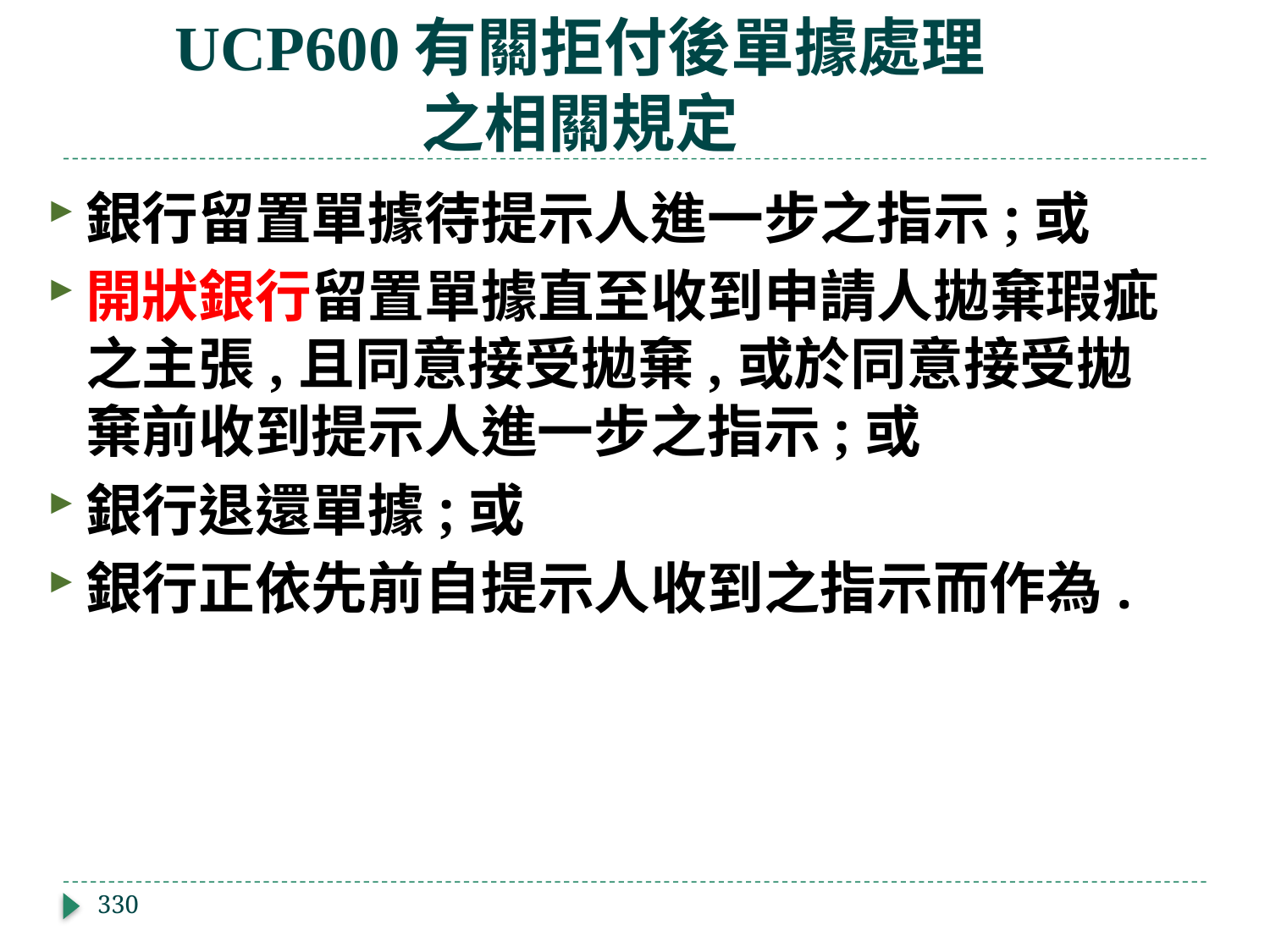

# UCP600有關拒付後單據處理 之相關規定
銀行留置單據待提示人進一步之指示;或
開狀銀行留置單據直至收到申請人拋棄瑕疵之主張,且同意接受拋棄,或於同意接受拋棄前收到提示人進一步之指示;或
銀行退還單據;或
銀行正依先前自提示人收到之指示而作為.
330